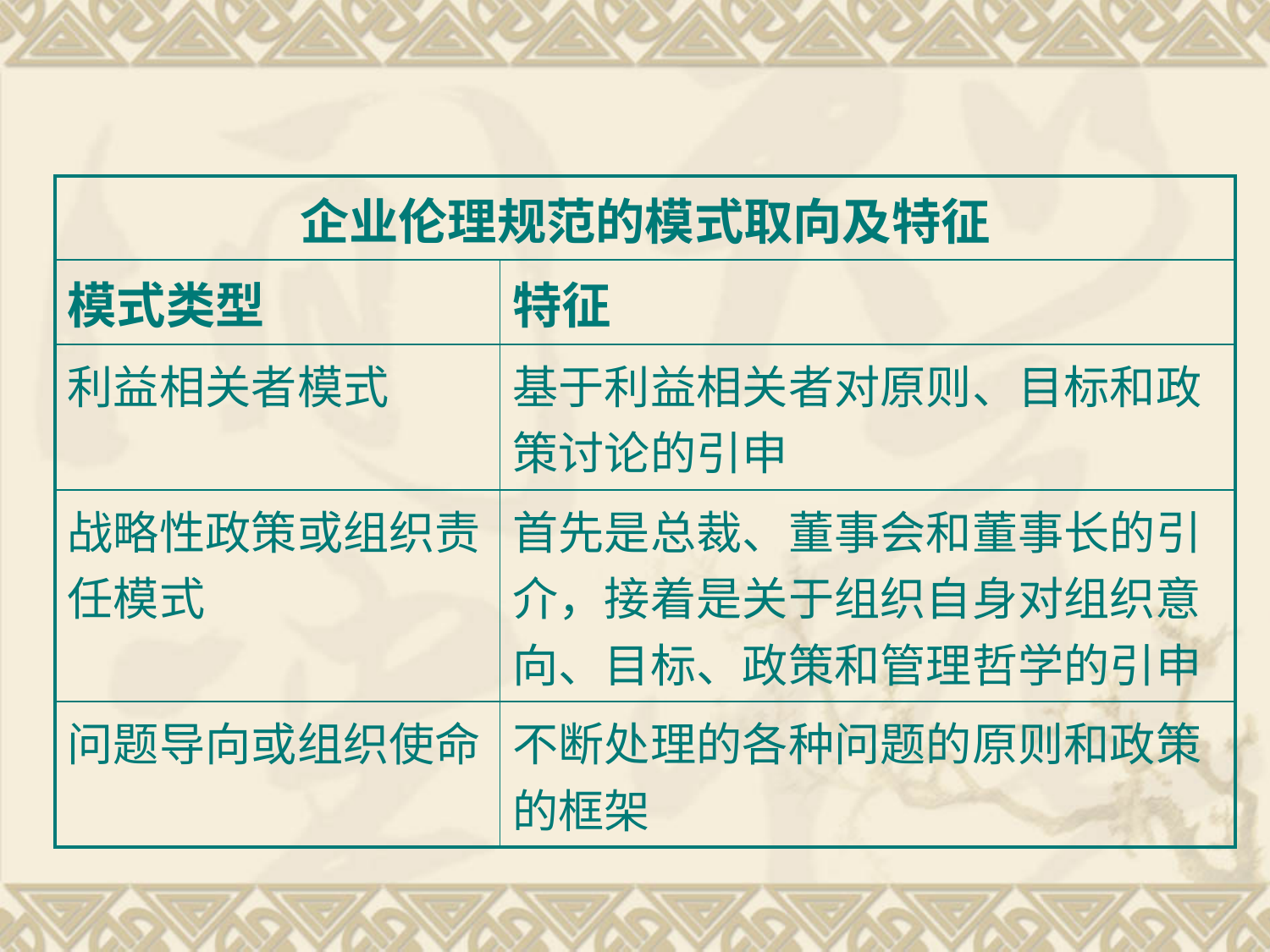

| 企业伦理规范的模式取向及特征 |  |
| --- | --- |
| 模式类型 | 特征 |
| 利益相关者模式 | 基于利益相关者对原则、目标和政策讨论的引申 |
| 战略性政策或组织责任模式 | 首先是总裁、董事会和董事长的引介，接着是关于组织自身对组织意向、目标、政策和管理哲学的引申 |
| 问题导向或组织使命 | 不断处理的各种问题的原则和政策的框架 |